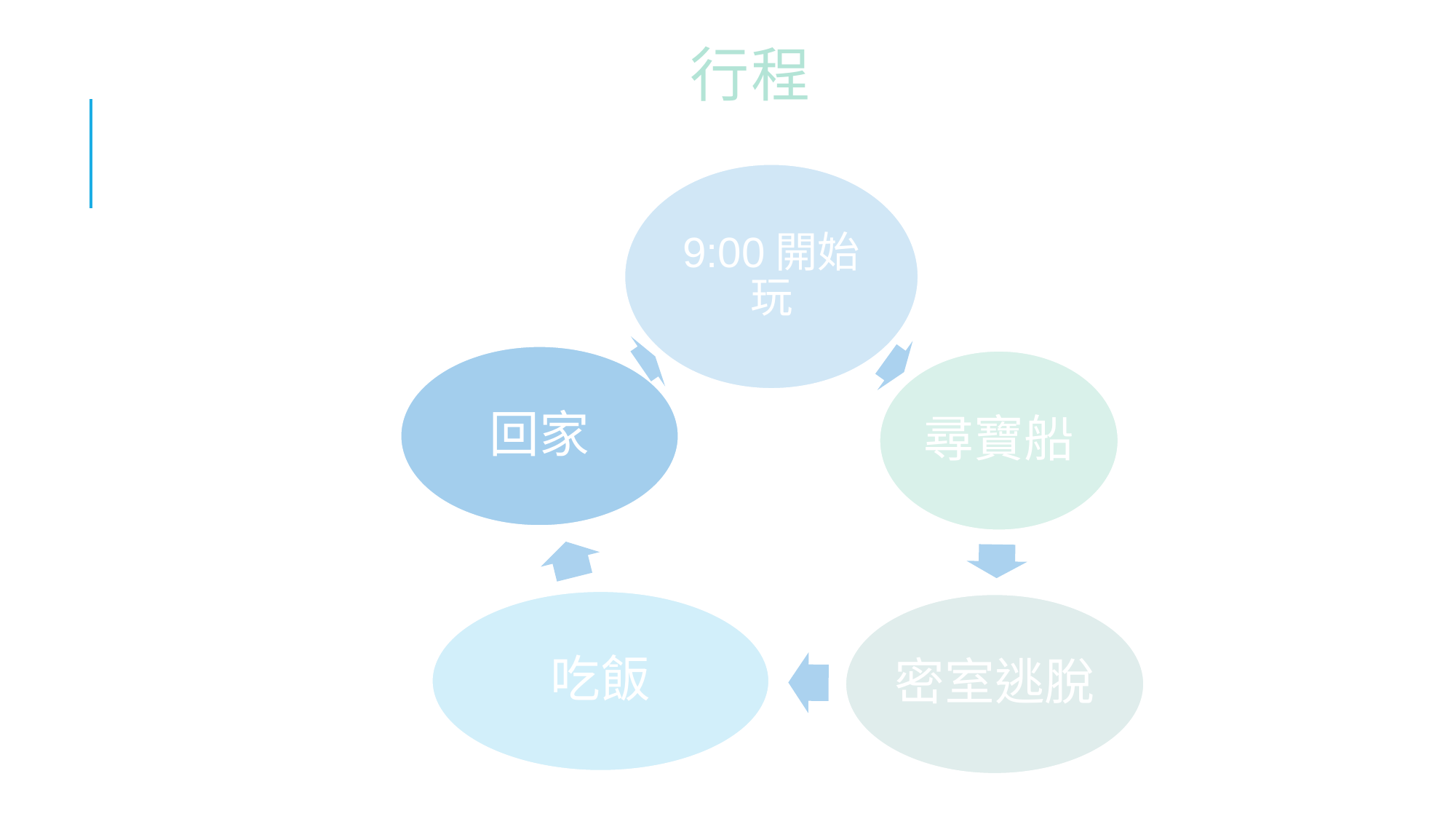

# 行程
9:00開始玩

尋寶船

密室逃脫

吃飯

回家